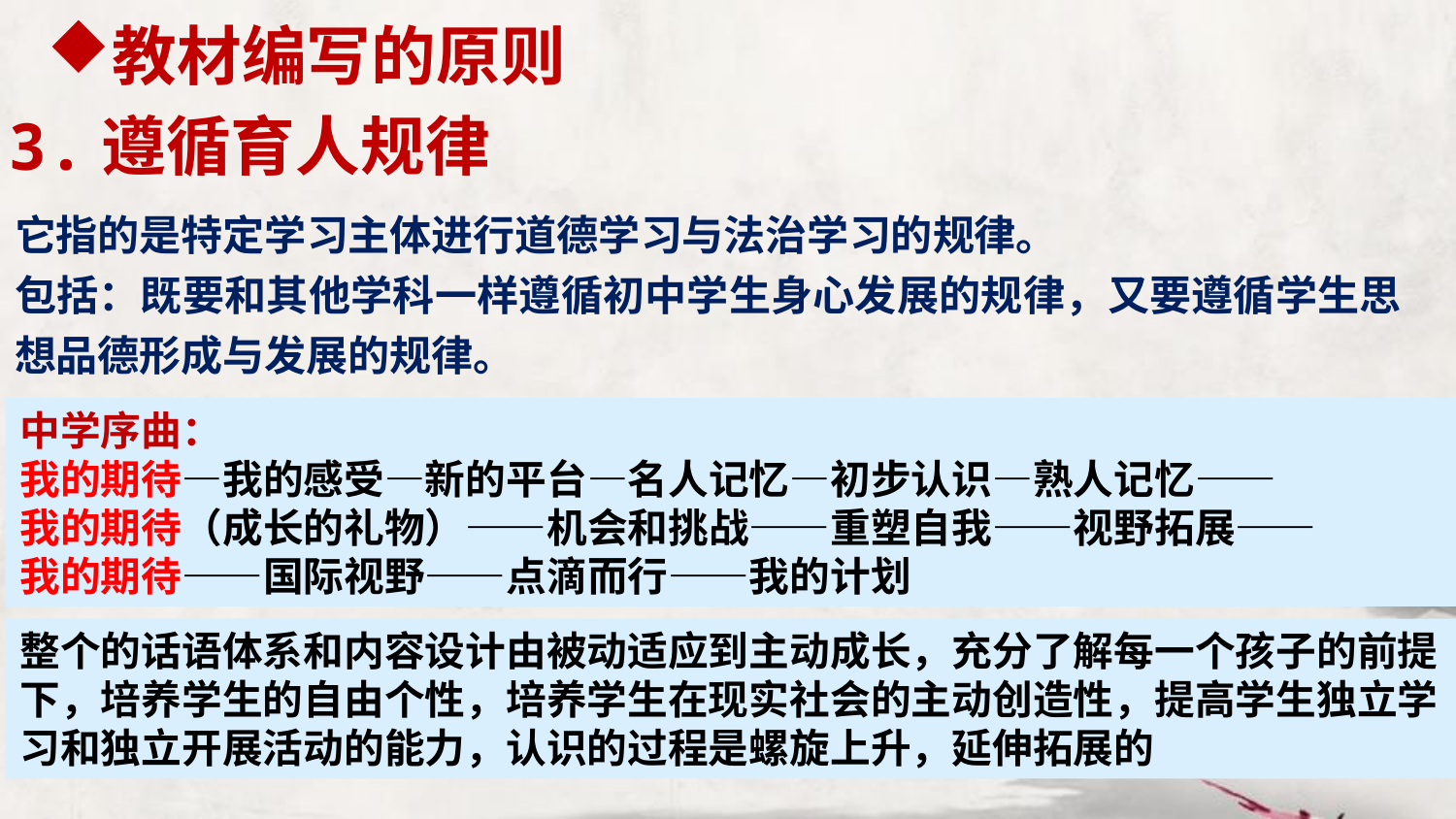

教材编写的原则
3.遵循育人规律
它指的是特定学习主体进行道德学习与法治学习的规律。
包括：既要和其他学科一样遵循初中学生身心发展的规律，又要遵循学生思想品德形成与发展的规律。
中学序曲：
我的期待—我的感受—新的平台—名人记忆—初步认识—熟人记忆——
我的期待（成长的礼物）——机会和挑战——重塑自我——视野拓展——
我的期待——国际视野——点滴而行——我的计划
整个的话语体系和内容设计由被动适应到主动成长，充分了解每一个孩子的前提下，培养学生的自由个性，培养学生在现实社会的主动创造性，提高学生独立学习和独立开展活动的能力，认识的过程是螺旋上升，延伸拓展的